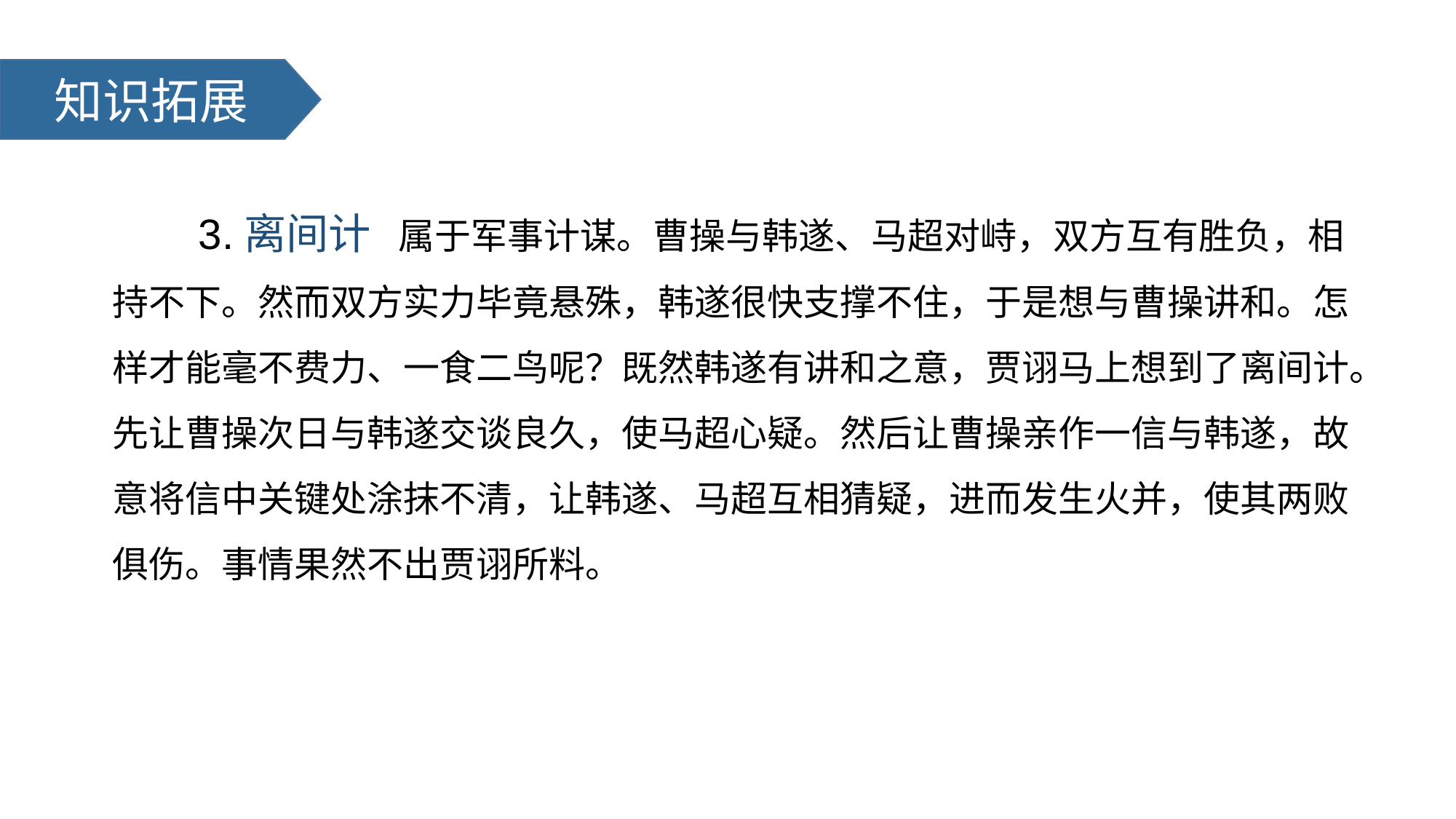

知识拓展
3.离间计   属于军事计谋。曹操与韩遂、马超对峙，双方互有胜负，相持不下。然而双方实力毕竟悬殊，韩遂很快支撑不住，于是想与曹操讲和。怎样才能毫不费力、一食二鸟呢？既然韩遂有讲和之意，贾诩马上想到了离间计。先让曹操次日与韩遂交谈良久，使马超心疑。然后让曹操亲作一信与韩遂，故意将信中关键处涂抹不清，让韩遂、马超互相猜疑，进而发生火并，使其两败俱伤。事情果然不出贾诩所料。